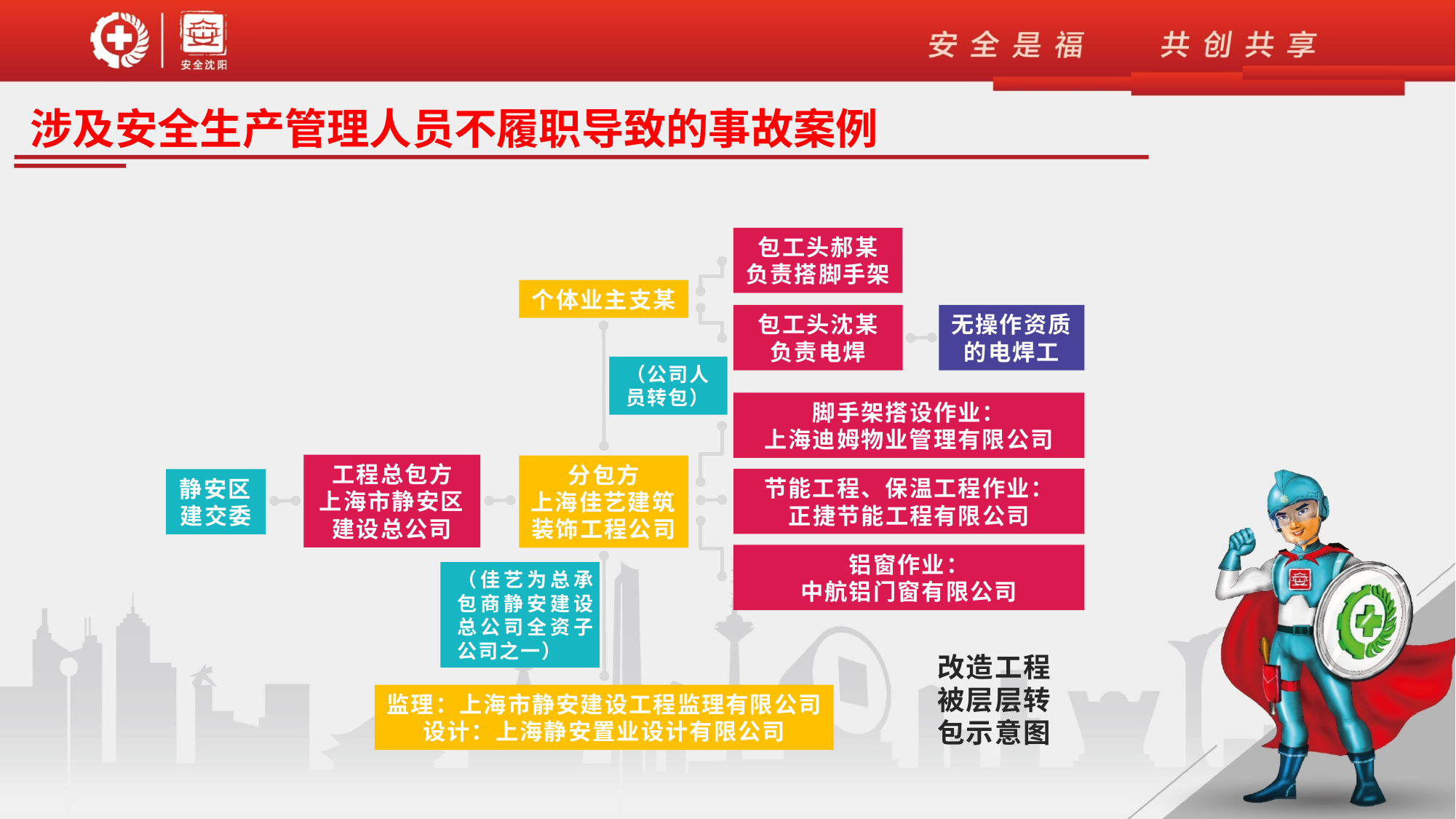

涉及安全生产管理人员不履职导致的事故案例

包工头郝某
负责搭脚手架
个体业主支某
包工头沈某
负责电焊
无操作资质的电焊工
（公司人员转包）
脚手架搭设作业：
上海迪姆物业管理有限公司
分包方
上海佳艺建筑装饰工程公司
工程总包方
上海市静安区建设总公司
节能工程、保温工程作业：
正捷节能工程有限公司
静安区建交委
铝窗作业：
中航铝门窗有限公司
（佳艺为总承包商静安建设总公司全资子公司之一）
改造工程被层层转包示意图
监理：上海市静安建设工程监理有限公司
设计：上海静安置业设计有限公司